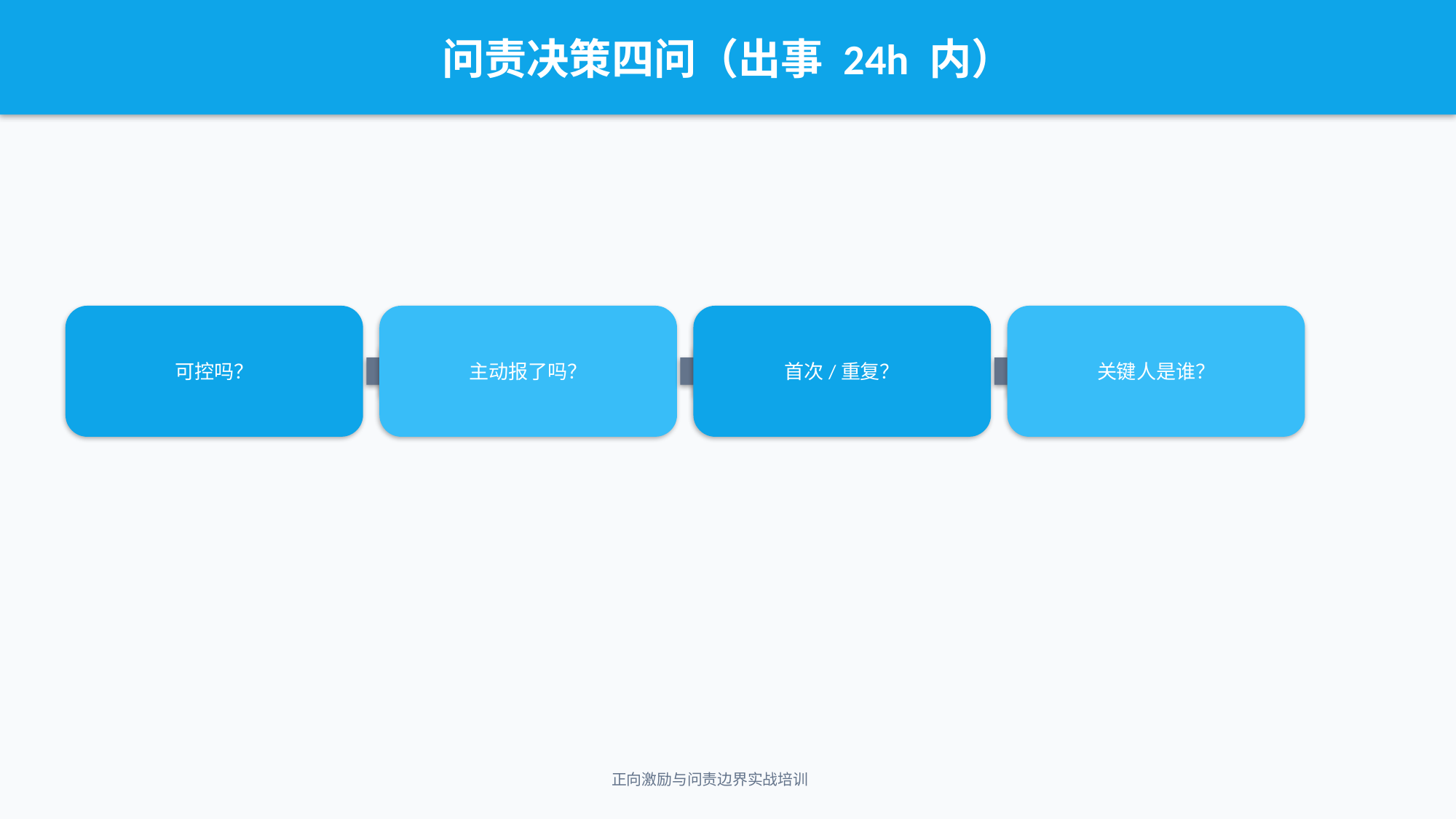

问责决策四问（出事 24h 内）
可控吗？
主动报了吗？
首次/重复？
关键人是谁？

正向激励与问责边界实战培训